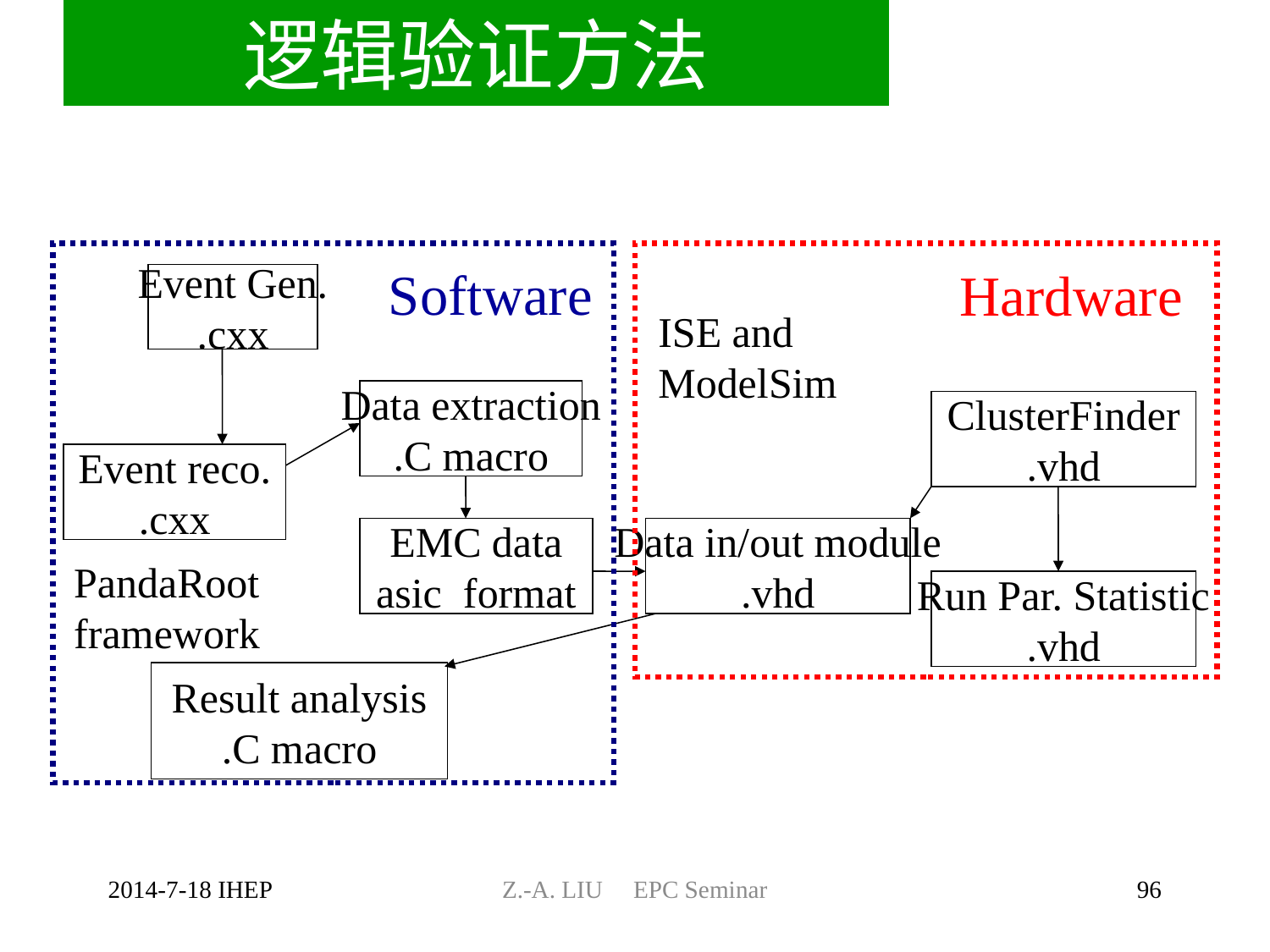

# 逻辑验证方法

Software
Hardware
Event Gen.
.cxx
ISE and ModelSim

Data extraction
.C macro
ClusterFinder
.vhd

Event reco.
.cxx

EMC data
asic  format
Data in/out module
.vhd
PandaRoot
framework

Run Par. Statistic
.vhd

Result analysis
.C macro
2014-7-18 IHEP
Z.-A. LIU     EPC Seminar
96